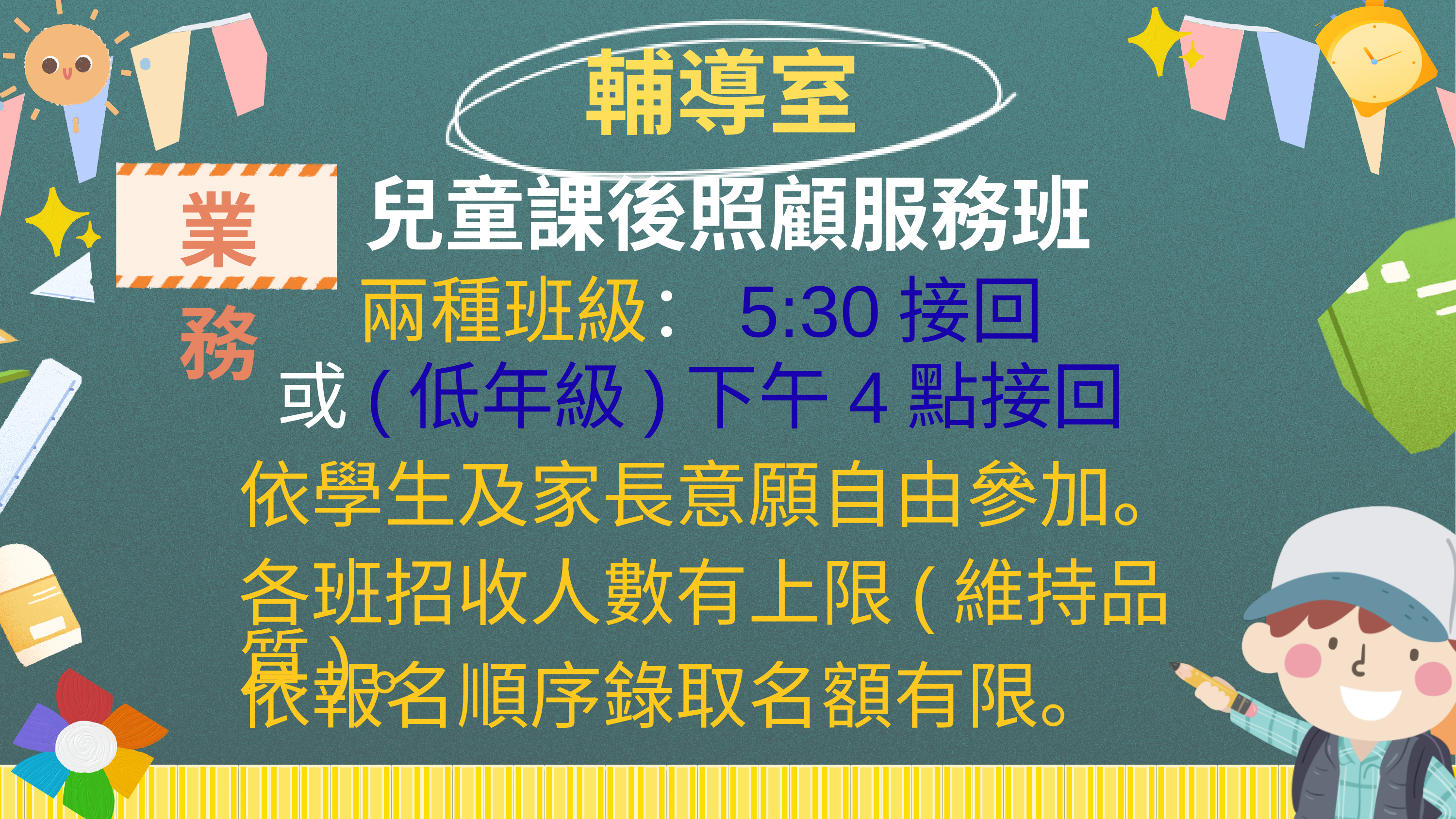

輔導室

業務

兒童課後照顧服務班

兩種班級：5:30接回
或(低年級)下午4點接回

依學生及家長意願自由參加。

各班招收人數有上限(維持品質)。
依報名順序錄取名額有限。